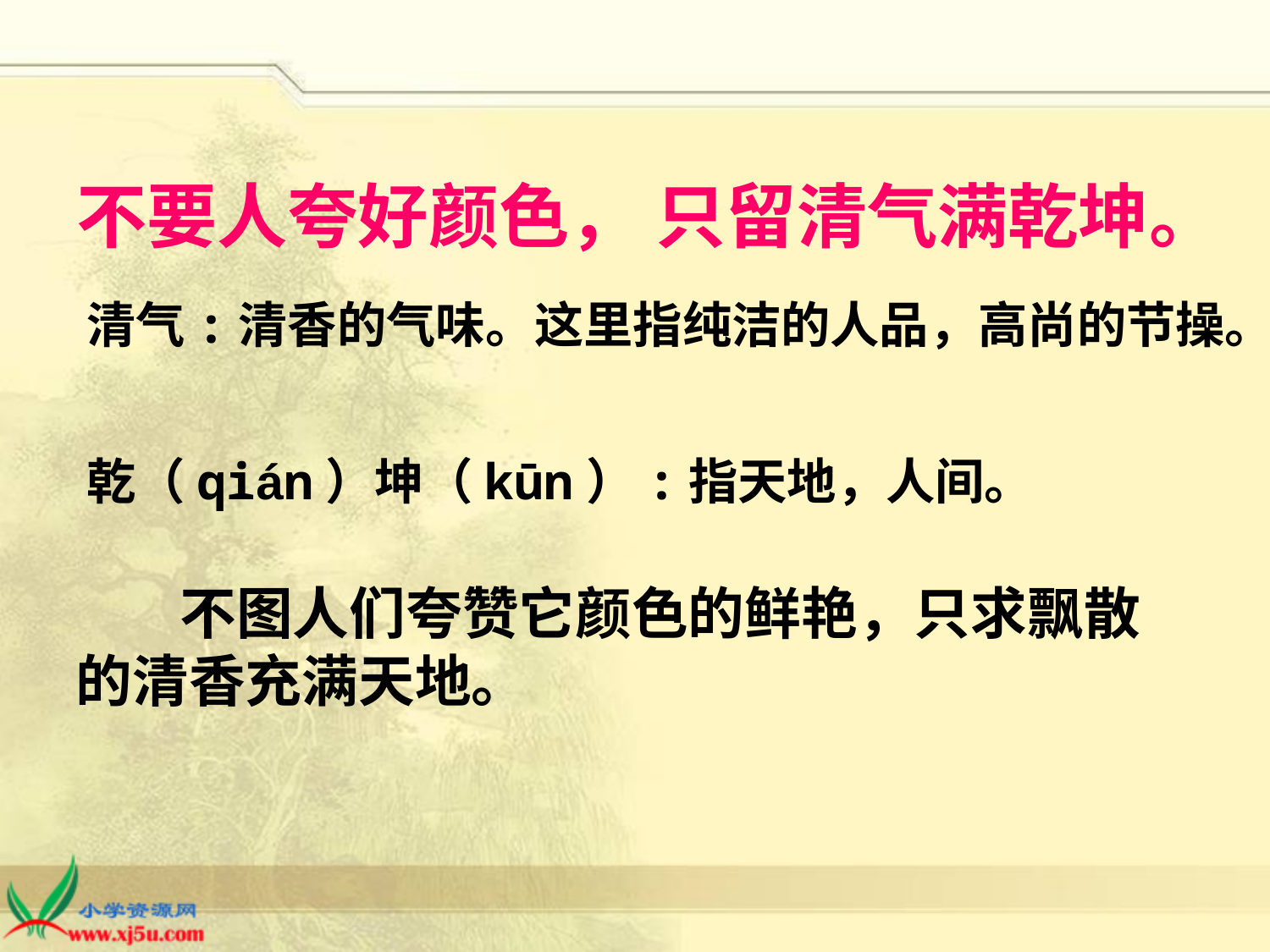

不要人夸好颜色， 只留清气满乾坤。

清气:清香的气味。这里指纯洁的人品，高尚的节操。
乾（qián）坤（kūn）:指天地，人间。
       不图人们夸赞它颜色的鲜艳，只求飘散的清香充满天地。